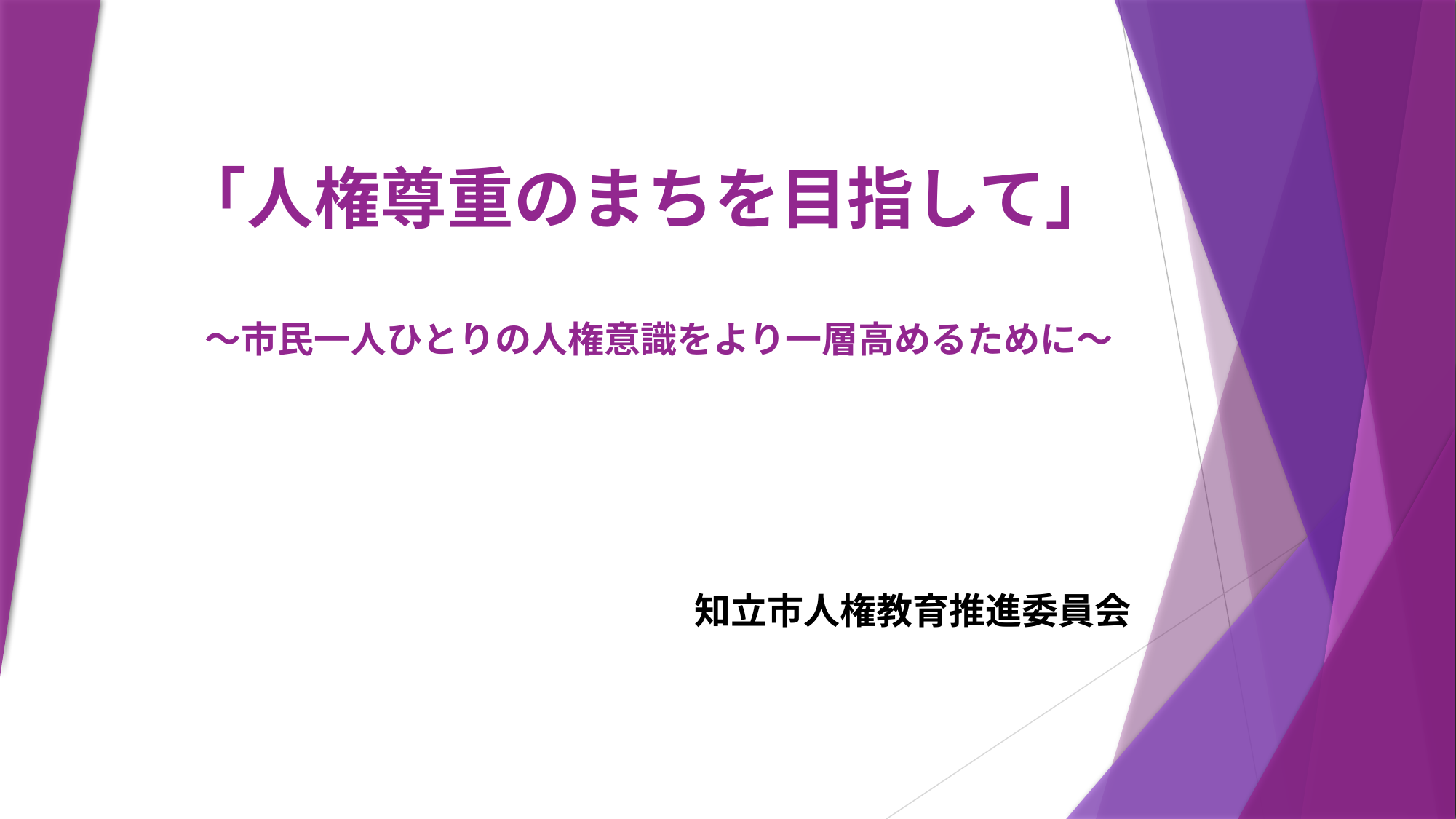

# 「人権尊重のまちを目指して」 ～市民一人ひとりの人権意識をより一層高めるために～
知立市人権教育推進委員会